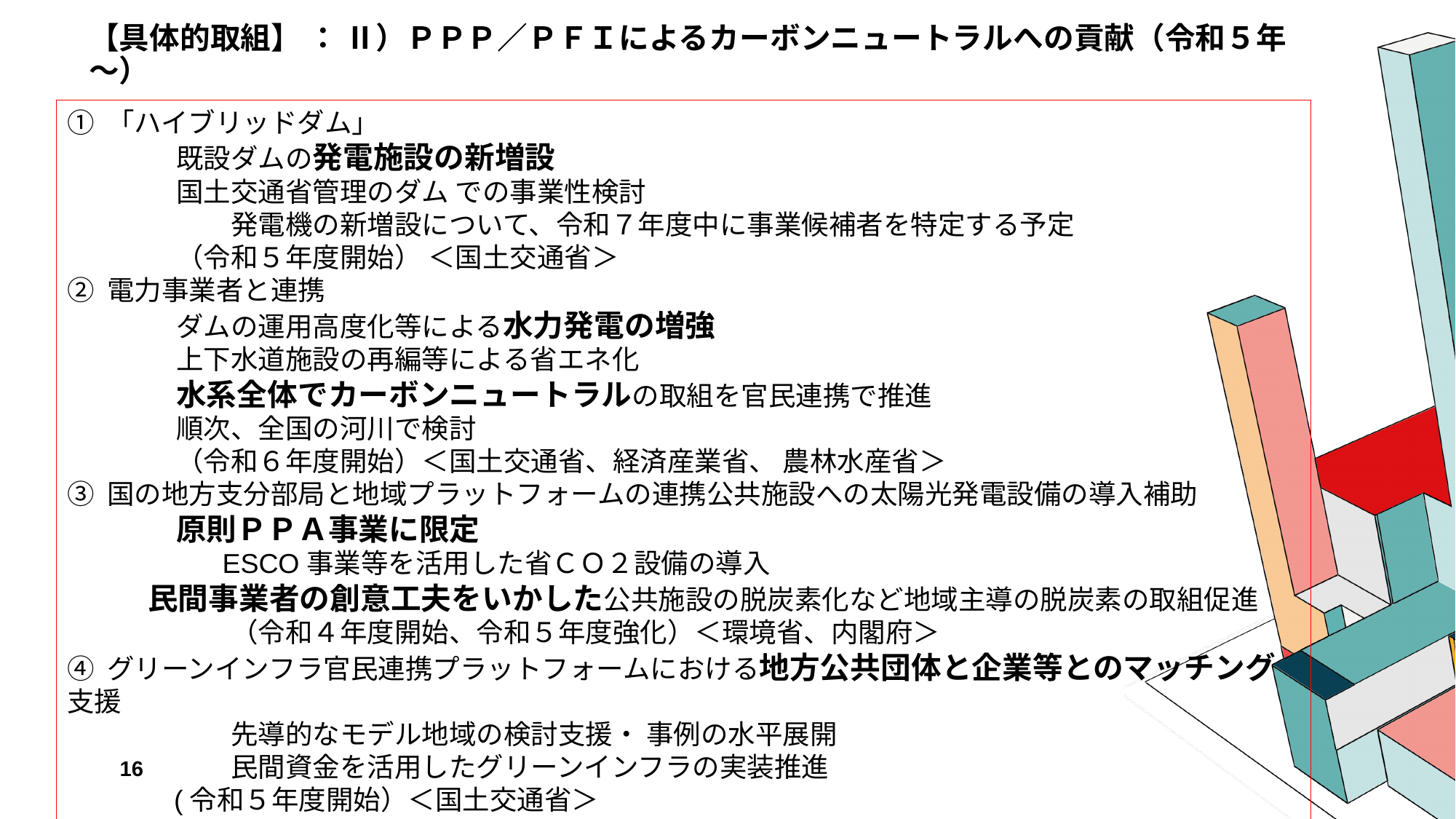

# 【具体的取組】 ： ⅱ）ＰＰＰ／ＰＦＩによるカーボンニュートラルへの貢献（令和５年～）
① 「ハイブリッドダム」
	既設ダムの発電施設の新増設
	国土交通省管理のダム での事業性検討
　　　　　　発電機の新増設について、令和７年度中に事業候補者を特定する予定
	（令和５年度開始） ＜国土交通省＞
② 電力事業者と連携
	ダムの運用高度化等による水力発電の増強
	上下水道施設の再編等による省エネ化
	水系全体でカーボンニュートラルの取組を官民連携で推進
	順次、全国の河川で検討
	（令和６年度開始）＜国土交通省、経済産業省、 農林水産省＞
③ 国の地方支分部局と地域プラットフォームの連携公共施設への太陽光発電設備の導入補助
	原則ＰＰＡ事業に限定
　　　　　  ESCO事業等を活用した省ＣＯ２設備の導入
            民間事業者の創意工夫をいかした公共施設の脱炭素化など地域主導の脱炭素の取組促進
　　　　　　（令和４年度開始、令和５年度強化）＜環境省、内閣府＞
④ グリーンインフラ官民連携プラットフォームにおける地方公共団体と企業等とのマッチング支援
　　　　　　先導的なモデル地域の検討支援・ 事例の水平展開
　　　　　　民間資金を活用したグリーンインフラの実装推進
              (令和５年度開始）＜国土交通省＞
16